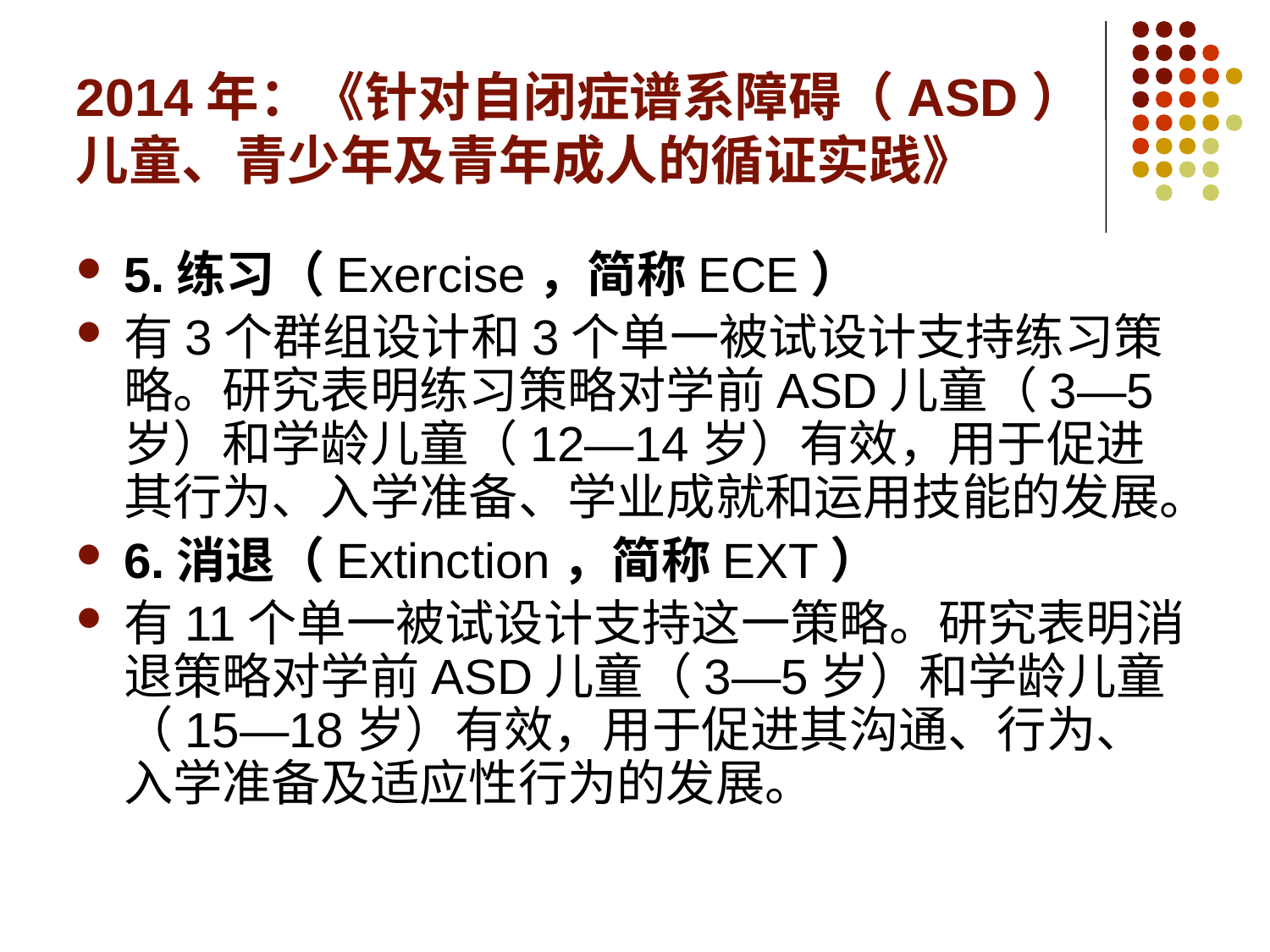

# 2014年：《针对自闭症谱系障碍（ASD）儿童、青少年及青年成人的循证实践》
5.练习（Exercise，简称ECE）
有3个群组设计和3个单一被试设计支持练习策略。研究表明练习策略对学前ASD儿童（3—5岁）和学龄儿童（12—14岁）有效，用于促进其行为、入学准备、学业成就和运用技能的发展。
6.消退（Extinction，简称EXT）
有11个单一被试设计支持这一策略。研究表明消退策略对学前ASD儿童（3—5岁）和学龄儿童（15—18岁）有效，用于促进其沟通、行为、入学准备及适应性行为的发展。